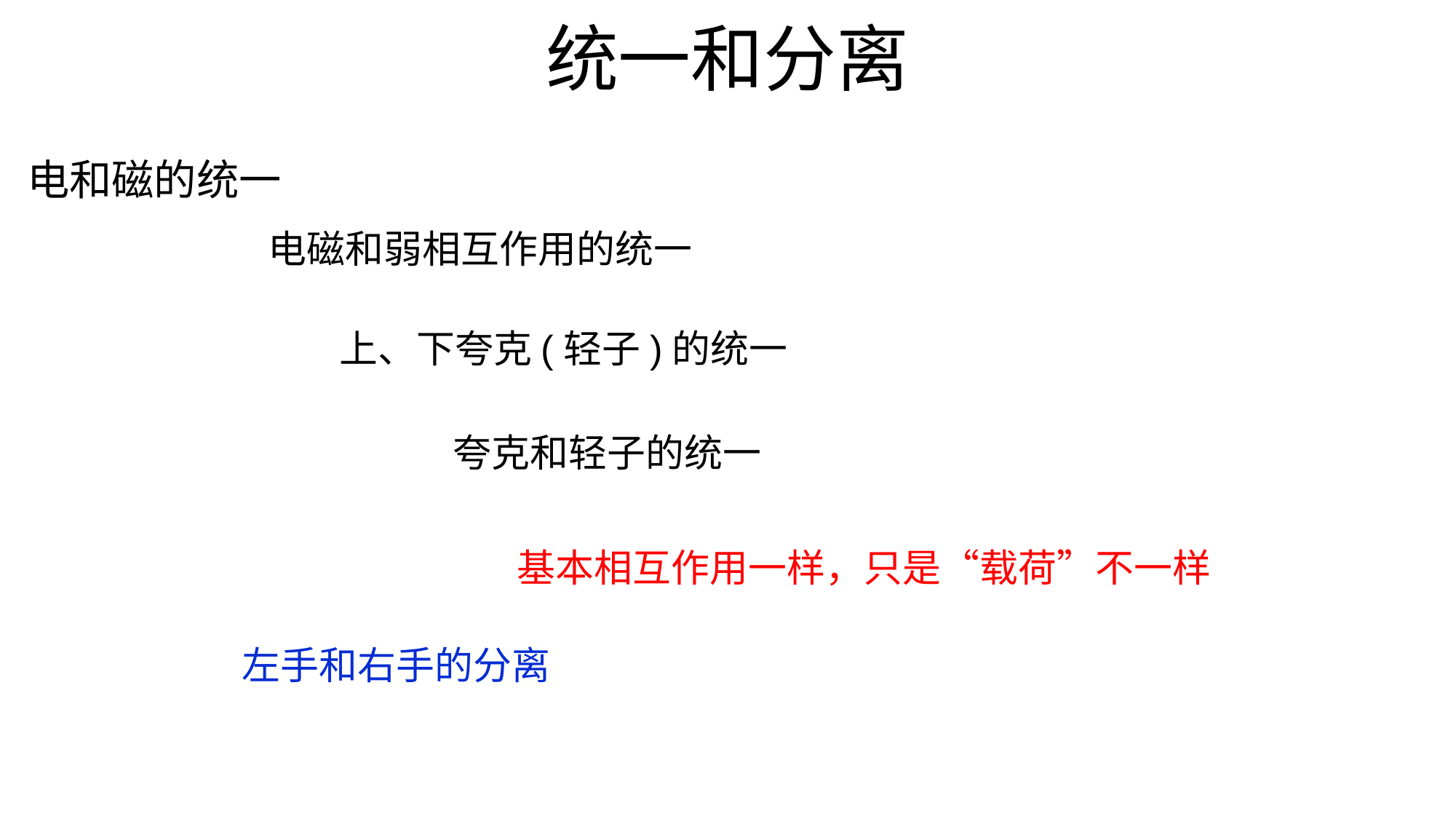

# 统一和分离
电和磁的统一
电磁和弱相互作用的统一
上、下夸克(轻子)的统一
夸克和轻子的统一
基本相互作用一样，只是“载荷”不一样
左手和右手的分离